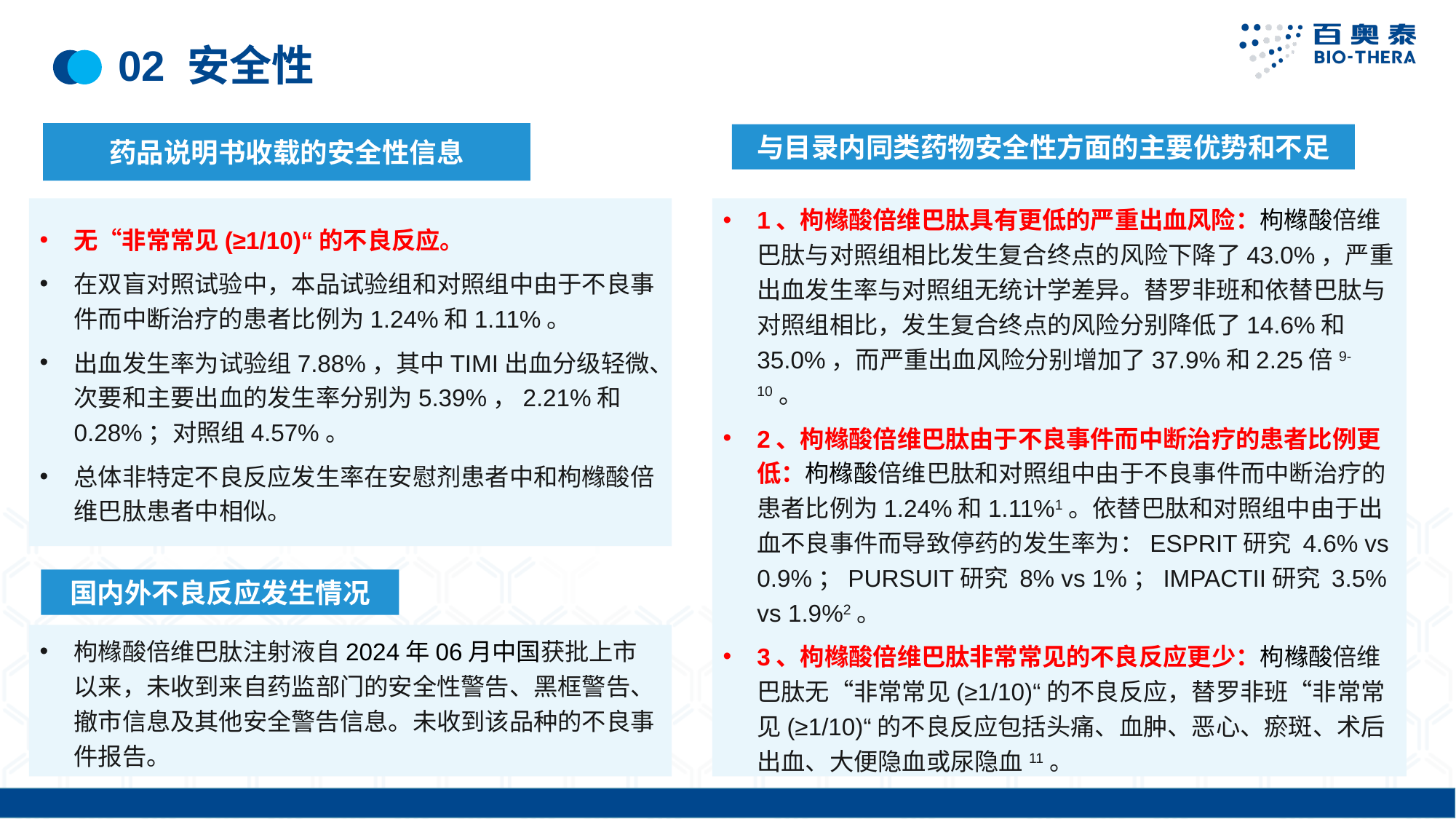

# 02 安全性
药品说明书收载的安全性信息
无“非常常见(≥1/10)“的不良反应。
在双盲对照试验中，本品试验组和对照组中由于不良事件而中断治疗的患者比例为1.24%和1.11%。
出血发生率为试验组7.88%，其中TIMI出血分级轻微、次要和主要出血的发生率分别为5.39%，2.21%和0.28%；对照组4.57%。
总体非特定不良反应发生率在安慰剂患者中和枸橼酸倍维巴肽患者中相似。
与目录内同类药物安全性方面的主要优势和不足
1、枸橼酸倍维巴肽具有更低的严重出血风险：枸橼酸倍维巴肽与对照组相比发生复合终点的风险下降了43.0%，严重出血发生率与对照组无统计学差异。替罗非班和依替巴肽与对照组相比，发生复合终点的风险分别降低了14.6%和35.0%，而严重出血风险分别增加了37.9%和2.25倍9-10。
2、枸橼酸倍维巴肽由于不良事件而中断治疗的患者比例更低：枸橼酸倍维巴肽和对照组中由于不良事件而中断治疗的患者比例为1.24%和1.11%1。依替巴肽和对照组中由于出血不良事件而导致停药的发生率为：ESPRIT研究 4.6% vs 0.9%；PURSUIT研究 8% vs 1%；IMPACTII研究 3.5% vs 1.9%2。
3、枸橼酸倍维巴肽非常常见的不良反应更少：枸橼酸倍维巴肽无“非常常见(≥1/10)“的不良反应，替罗非班“非常常见(≥1/10)“的不良反应包括头痛、血肿、恶心、瘀斑、术后出血、大便隐血或尿隐血11。
国内外不良反应发生情况
枸橼酸倍维巴肽注射液自2024年06月中国获批上市以来，未收到来自药监部门的安全性警告、黑框警告、撤市信息及其他安全警告信息。未收到该品种的不良事件报告。